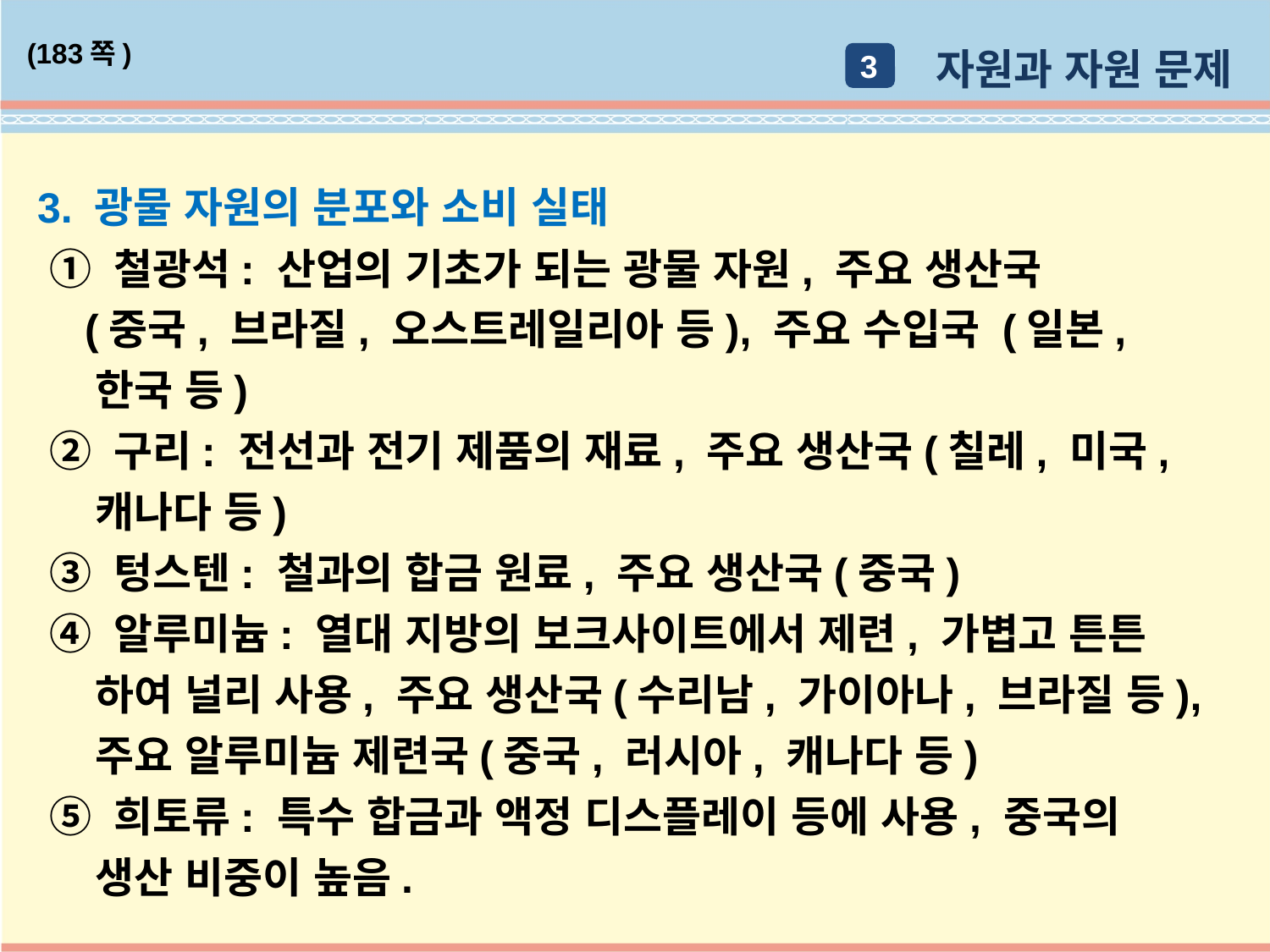

자원과 자원 문제
(183쪽)
3
3. 광물 자원의 분포와 소비 실태
 ① 철광석: 산업의 기초가 되는 광물 자원, 주요 생산국
    (중국, 브라질, 오스트레일리아 등), 주요 수입국 (일본,
    한국 등)
 ② 구리: 전선과 전기 제품의 재료, 주요 생산국(칠레, 미국,
    캐나다 등)
 ③ 텅스텐: 철과의 합금 원료, 주요 생산국(중국)
 ④ 알루미늄: 열대 지방의 보크사이트에서 제련, 가볍고 튼튼
    하여 널리 사용, 주요 생산국(수리남, 가이아나, 브라질 등),
    주요 알루미늄 제련국(중국, 러시아, 캐나다 등)
 ⑤ 희토류: 특수 합금과 액정 디스플레이 등에 사용, 중국의
    생산 비중이 높음.